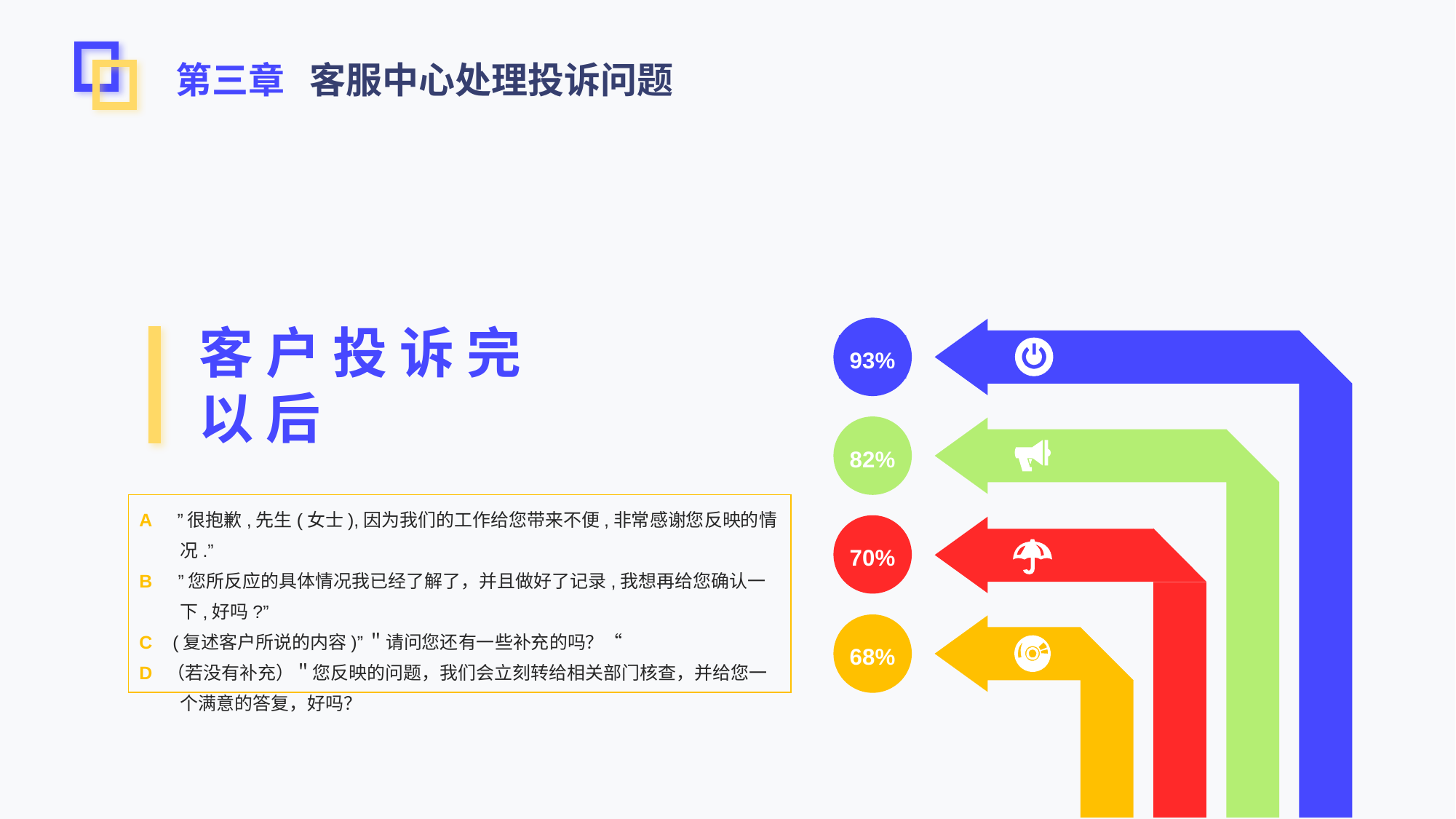

第三章   客服中心处理投诉问题

客 户 投 诉 完 以 后

93%

82%

A     ”很抱歉,先生(女士),因为我们的工作给您带来不便,非常感谢您反映的情况.”
B     ”您所反应的具体情况我已经了解了，并且做好了记录,我想再给您确认一下,好吗?”
C    (复述客户所说的内容)”＂请问您还有一些补充的吗？“
D  （若没有补充）＂您反映的问题，我们会立刻转给相关部门核查，并给您一个满意的答复，好吗？

70%

68%